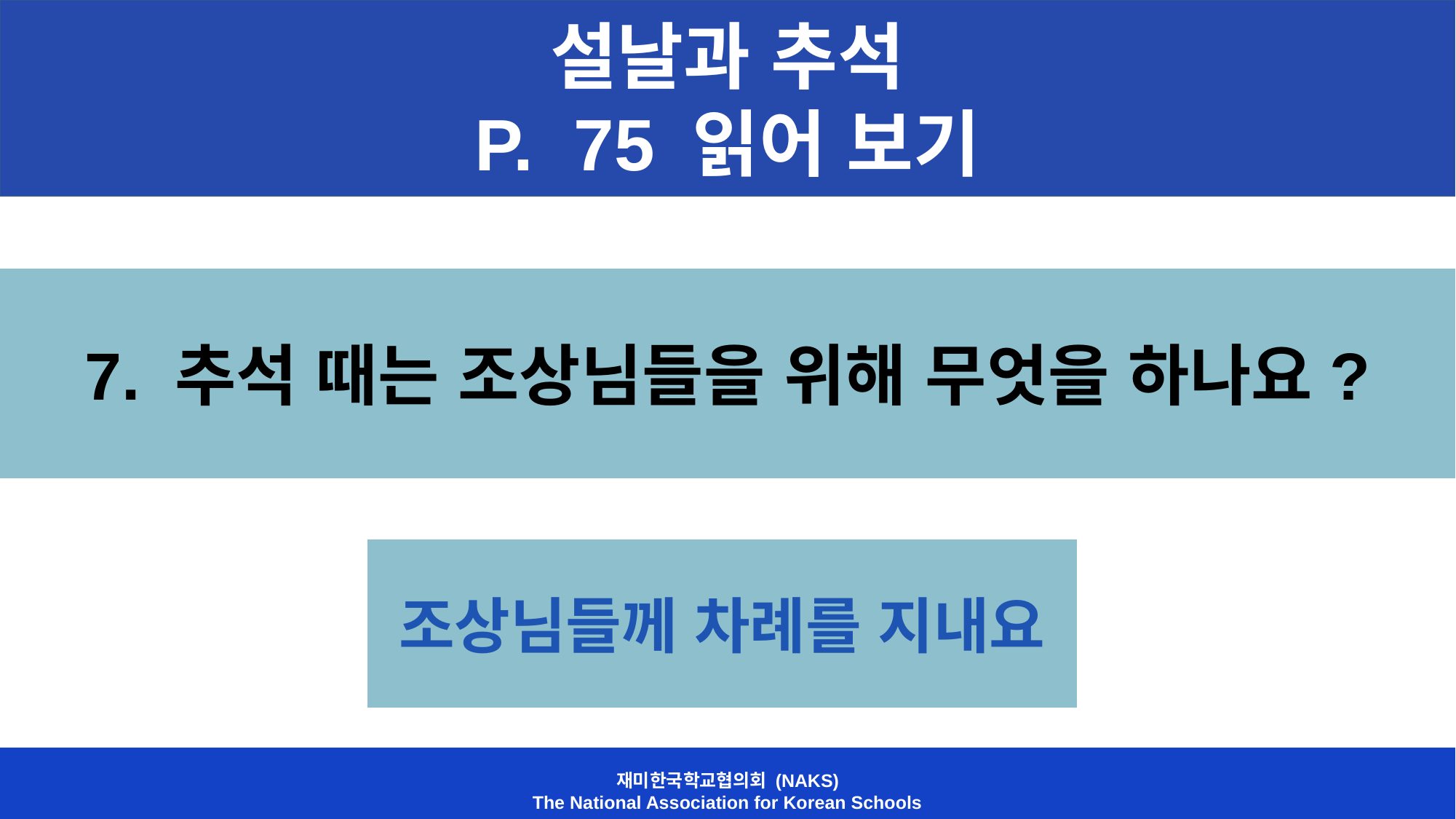

설날과 추석
P.  75 읽어 보기
7. 추석 때는 조상님들을 위해 무엇을 하나요?
조상님들께 차례를 지내요
재미한국학교협의회 (NAKS)
The National Association for Korean Schools